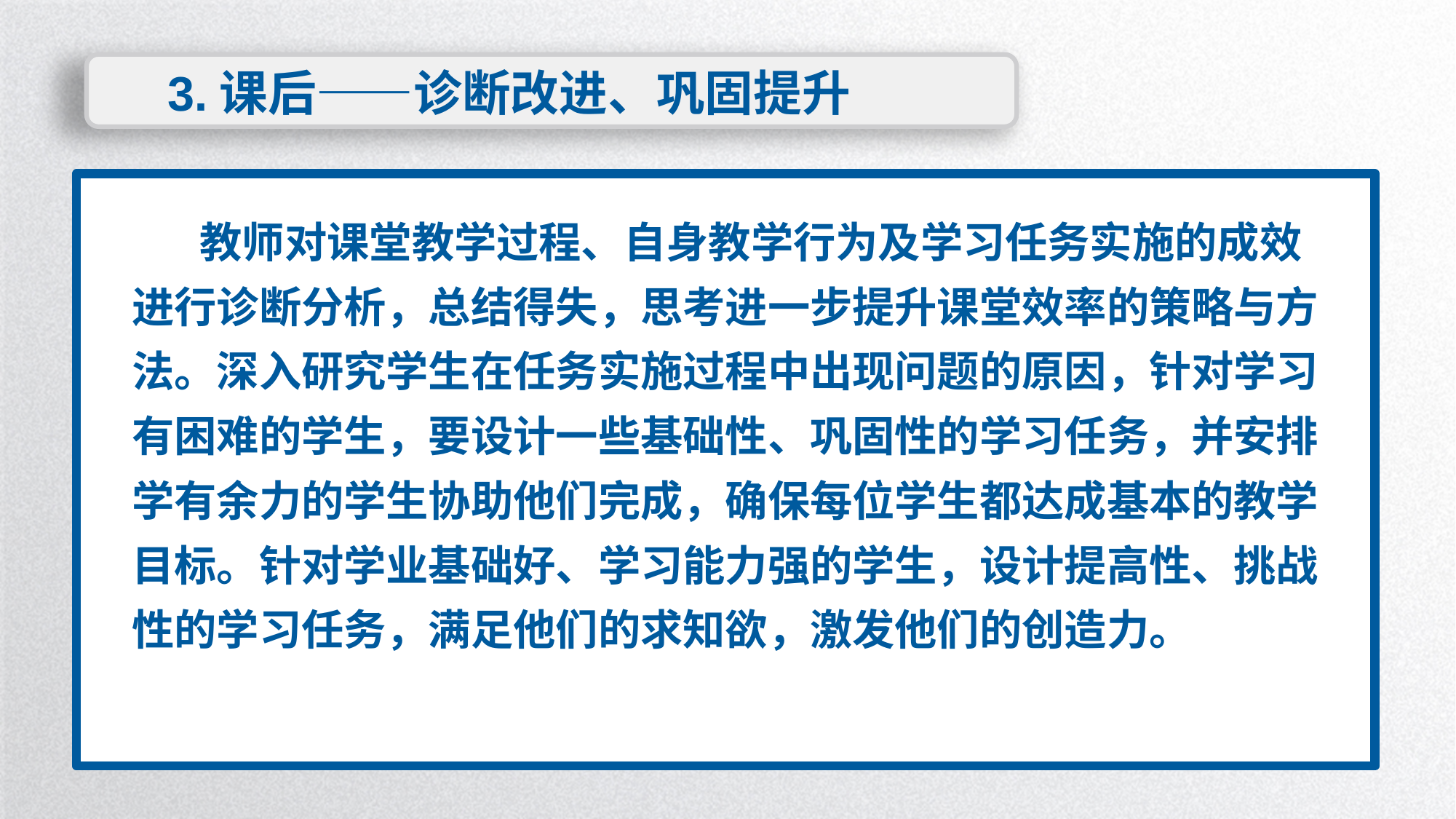

3.课后——诊断改进、巩固提升

      教师对课堂教学过程、自身教学行为及学习任务实施的成效进行诊断分析，总结得失，思考进一步提升课堂效率的策略与方法。深入研究学生在任务实施过程中出现问题的原因，针对学习有困难的学生，要设计一些基础性、巩固性的学习任务，并安排学有余力的学生协助他们完成，确保每位学生都达成基本的教学目标。针对学业基础好、学习能力强的学生，设计提高性、挑战性的学习任务，满足他们的求知欲，激发他们的创造力。
延时符